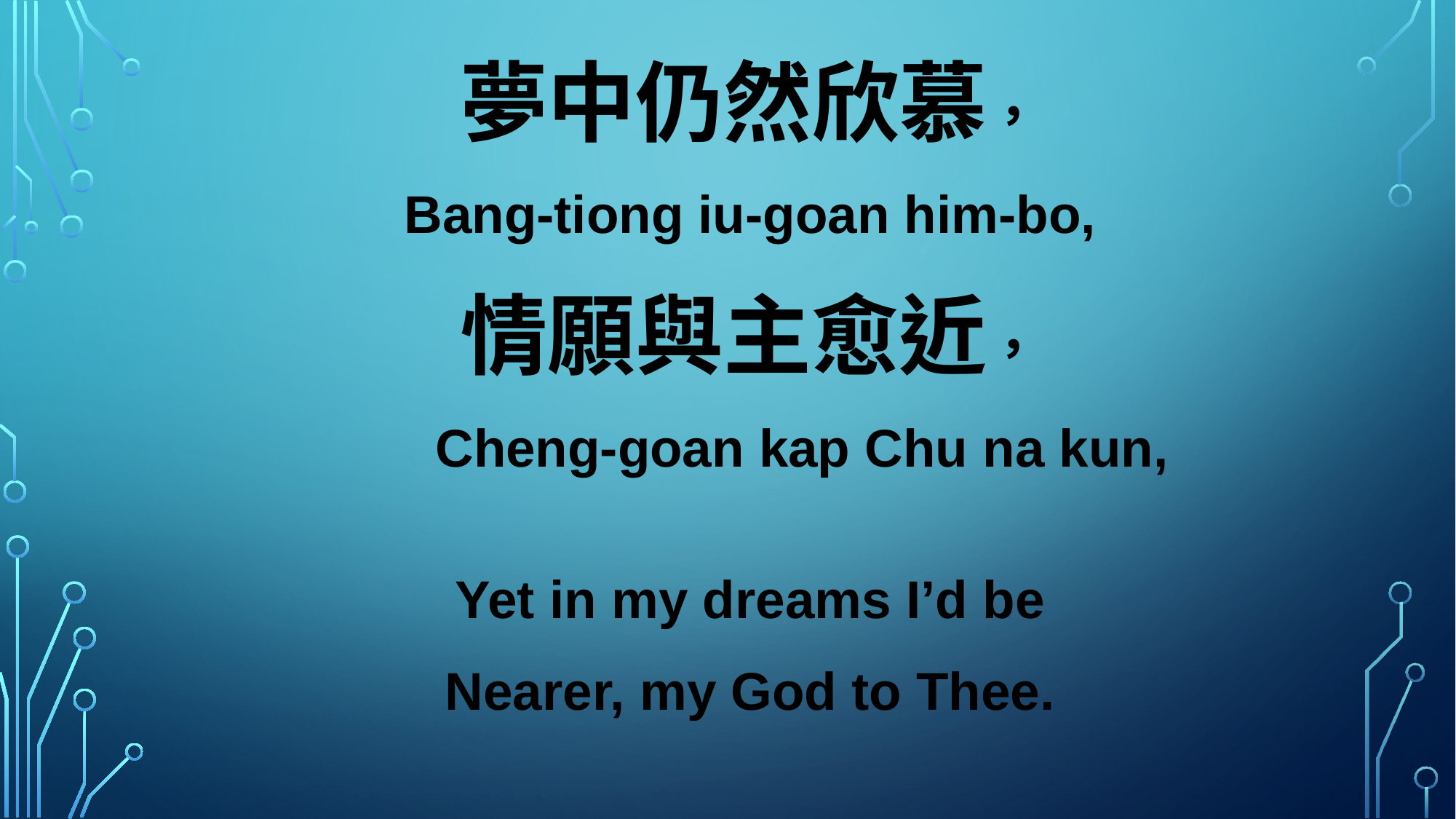

夢中仍然欣慕，
Bang-tiong iu-goan him-bo,
情願與主愈近，
              Cheng-goan kap Chu na kun,

Yet in my dreams I’d be
Nearer, my God to Thee.